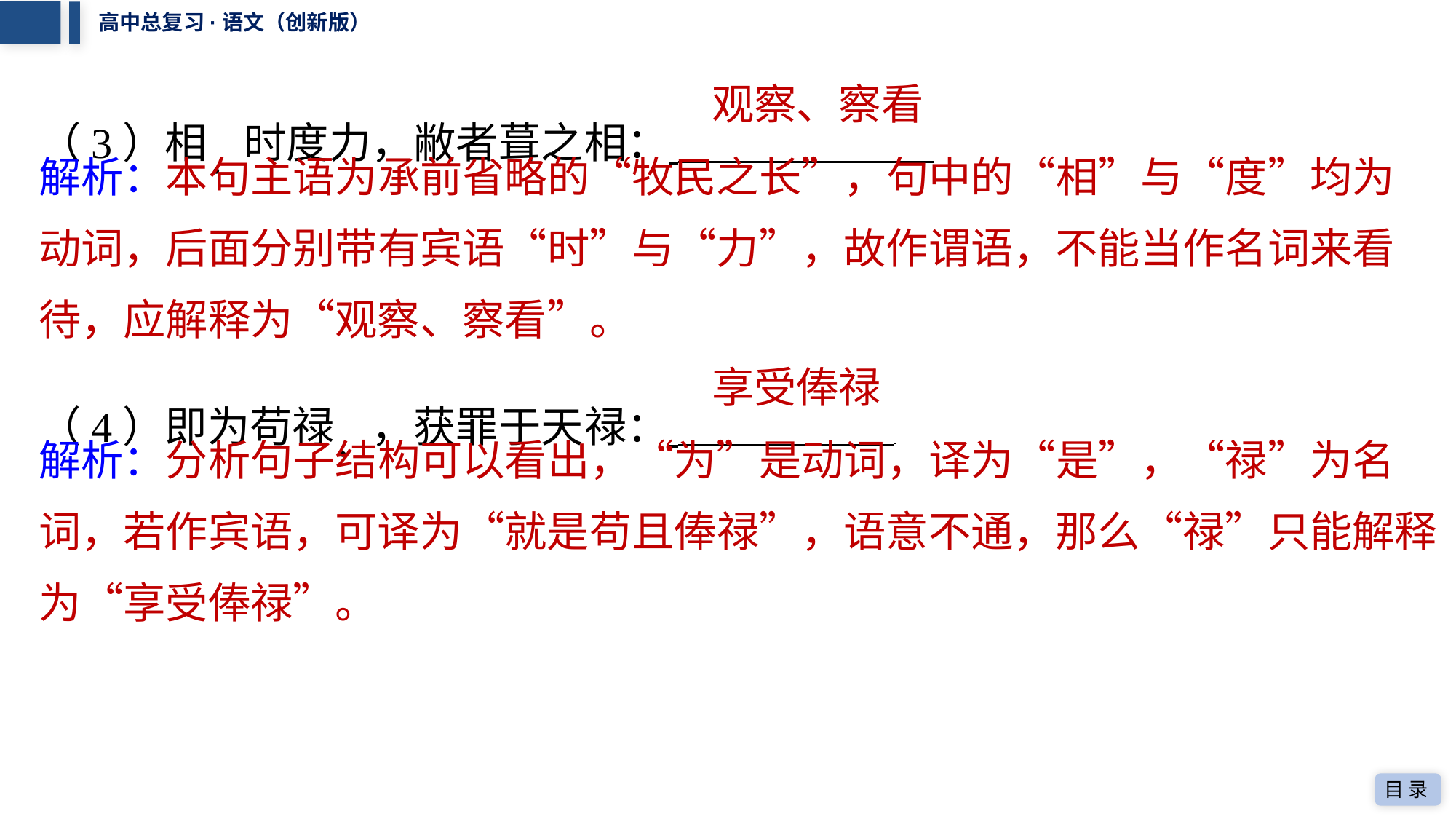

观察、察看
（3）相．时度力，敝者葺之	相：                                       ⁠
解析：本句主语为承前省略的“牧民之长”，句中的“相”与“度”均为动词，后面分别带有宾语“时”与“力”，故作谓语，不能当作名词来看待，应解释为“观察、察看”。
享受俸禄
（4）即为苟禄．，获罪于天	禄：                                  ⁠
解析：分析句子结构可以看出，“为”是动词，译为“是”，“禄”为名词，若作宾语，可译为“就是苟且俸禄”，语意不通，那么“禄”只能解释为“享受俸禄”。